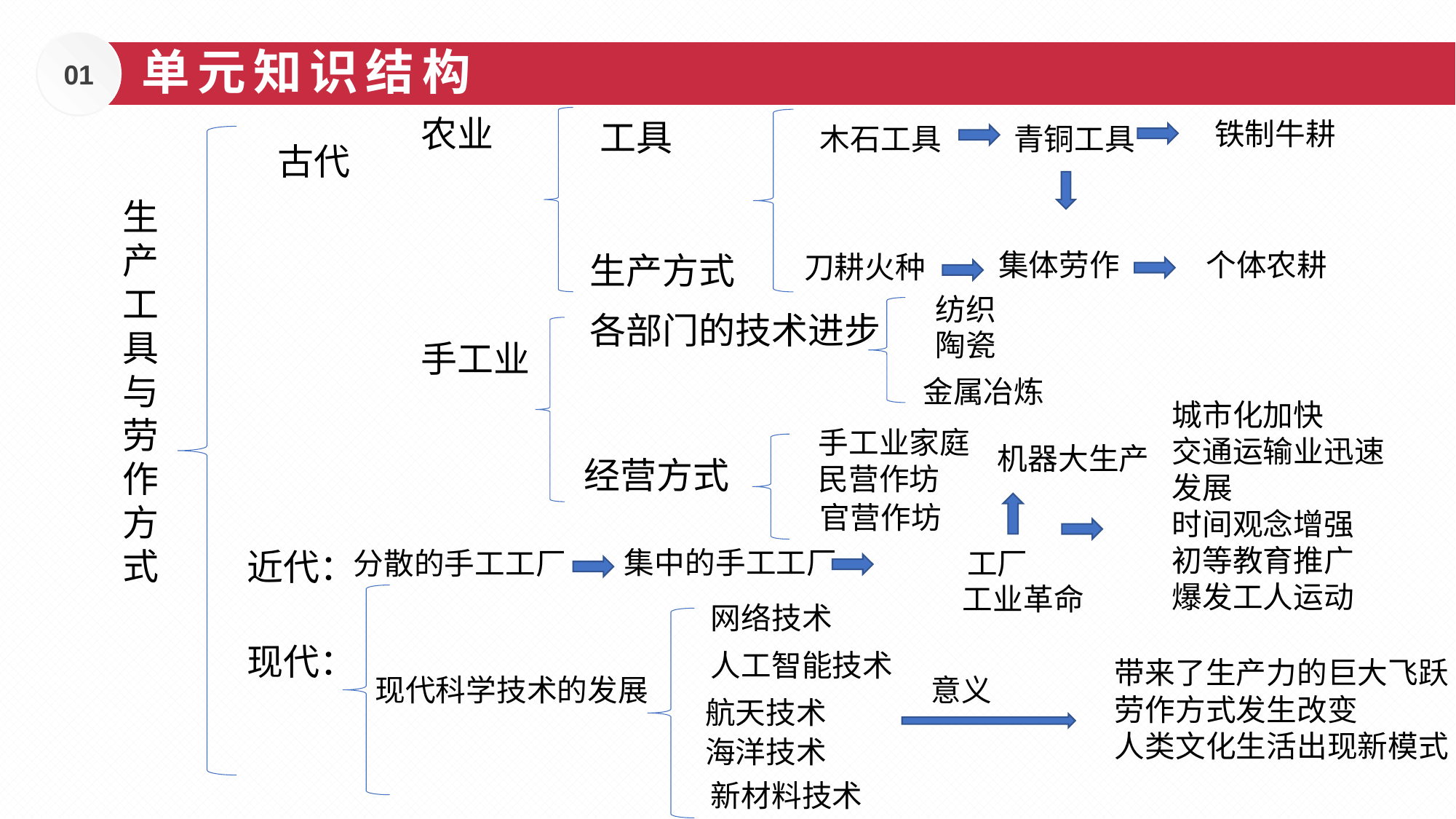

01
单元知识结构

农业

工具

铁制牛耕
木石工具
青铜工具

古代

生产工具与劳作方式
集体劳作
个体农耕
生产方式
刀耕火种

纺织

各部门的技术进步

陶瓷
手工业
金属冶炼
城市化加快
交通运输业迅速发展
时间观念增强
初等教育推广
爆发工人运动
手工业家庭

    机器大生产
经营方式
民营作坊
官营作坊

集中的手工工厂
近代：
分散的手工工厂
           工厂

工业革命

网络技术

现代：
人工智能技术
带来了生产力的巨大飞跃
劳作方式发生改变
人类文化生活出现新模式
现代科学技术的发展
           意义
航天技术

海洋技术
新材料技术